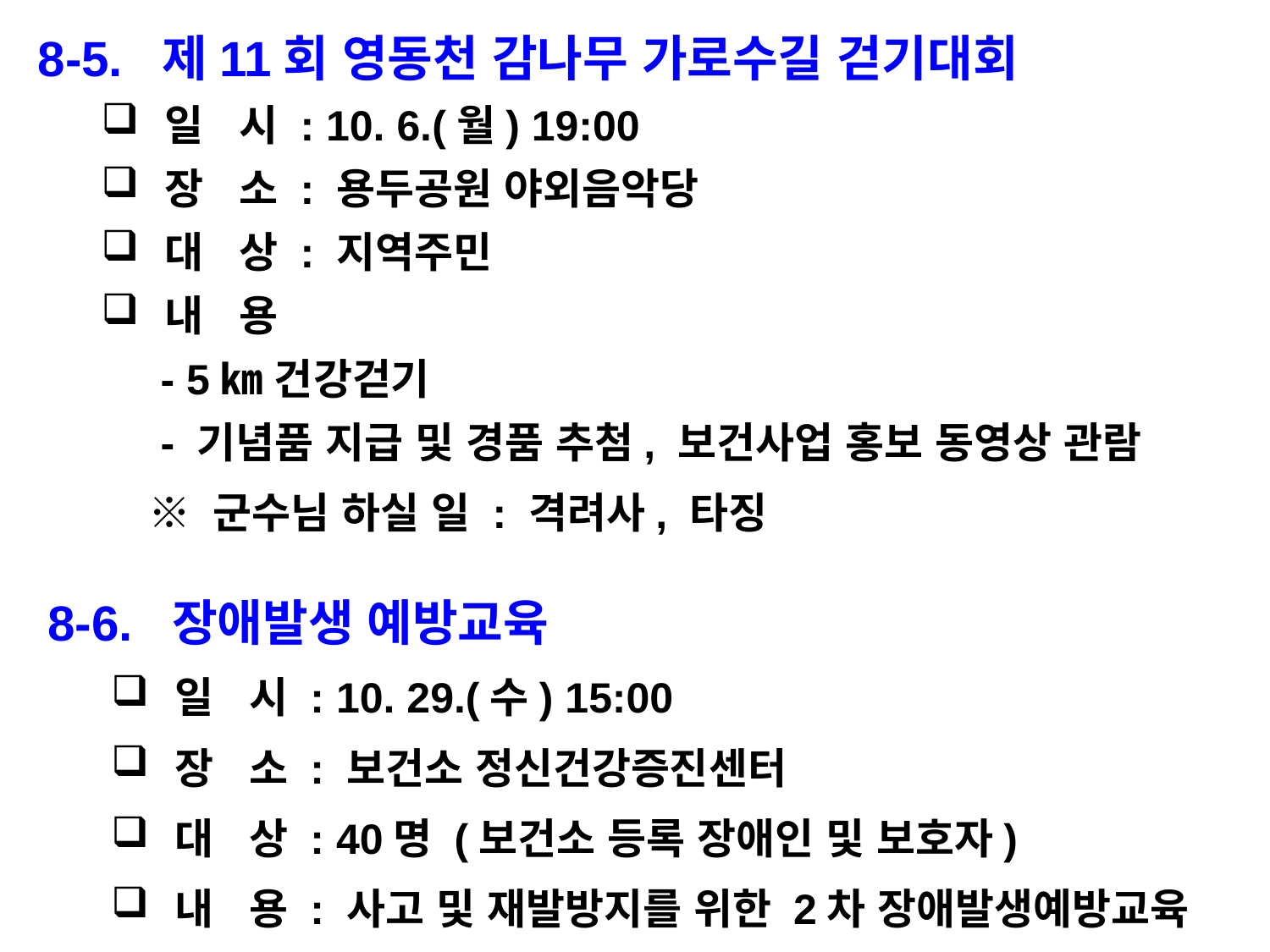

8-5.  제11회 영동천 감나무 가로수길 걷기대회
일   시 : 10. 6.(월) 19:00
장   소 : 용두공원 야외음악당
대   상 : 지역주민
내   용
     - 5㎞ 건강걷기
     - 기념품 지급 및 경품 추첨, 보건사업 홍보 동영상 관람
    ※ 군수님 하실 일 : 격려사, 타징

8-6.  장애발생 예방교육
일   시 : 10. 29.(수) 15:00
장   소 : 보건소 정신건강증진센터
대   상 : 40명 (보건소 등록 장애인 및 보호자)
내   용 : 사고 및 재발방지를 위한 2차 장애발생예방교육